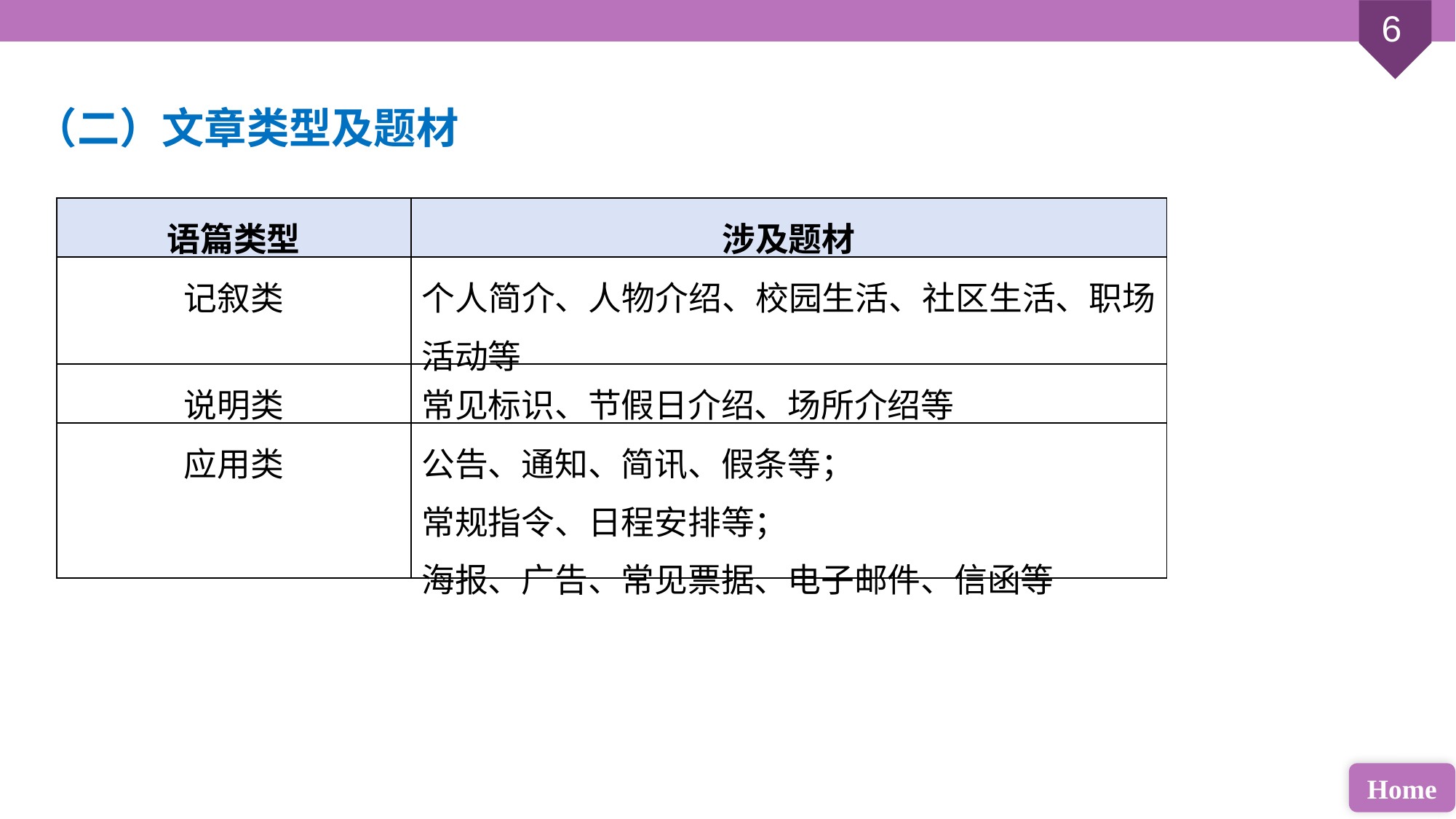

（二）文章类型及题材
| 语篇类型 | 涉及题材 |
| --- | --- |
| 记叙类 | 个人简介、人物介绍、校园生活、社区生活、职场活动等 |
| 说明类 | 常见标识、节假日介绍、场所介绍等 |
| 应用类 | 公告、通知、简讯、假条等； 常规指令、日程安排等； 海报、广告、常见票据、电子邮件、信函等 |